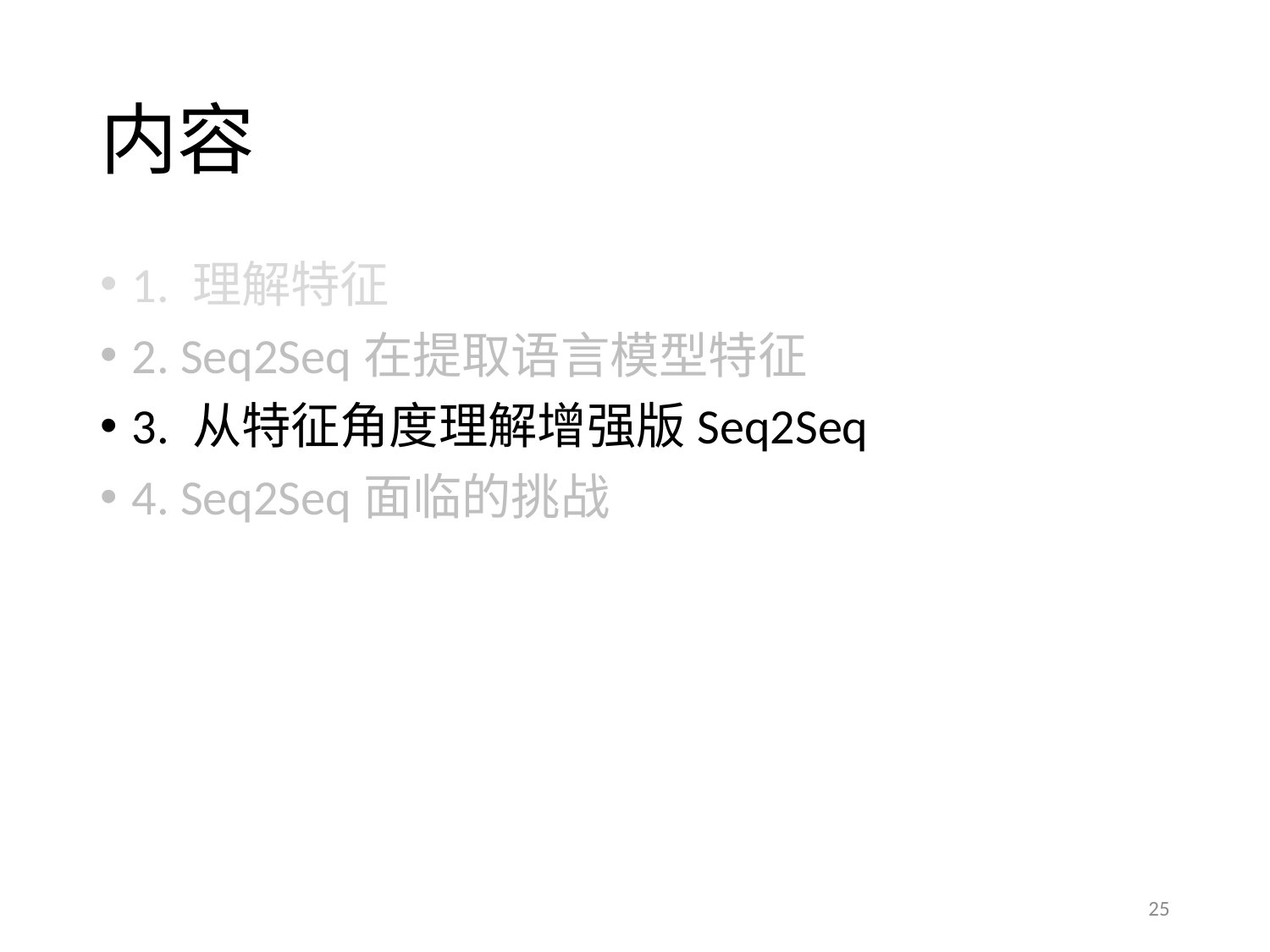

# 内容
1. 理解特征
2. Seq2Seq在提取语言模型特征
3. 从特征角度理解增强版Seq2Seq
4. Seq2Seq面临的挑战
25